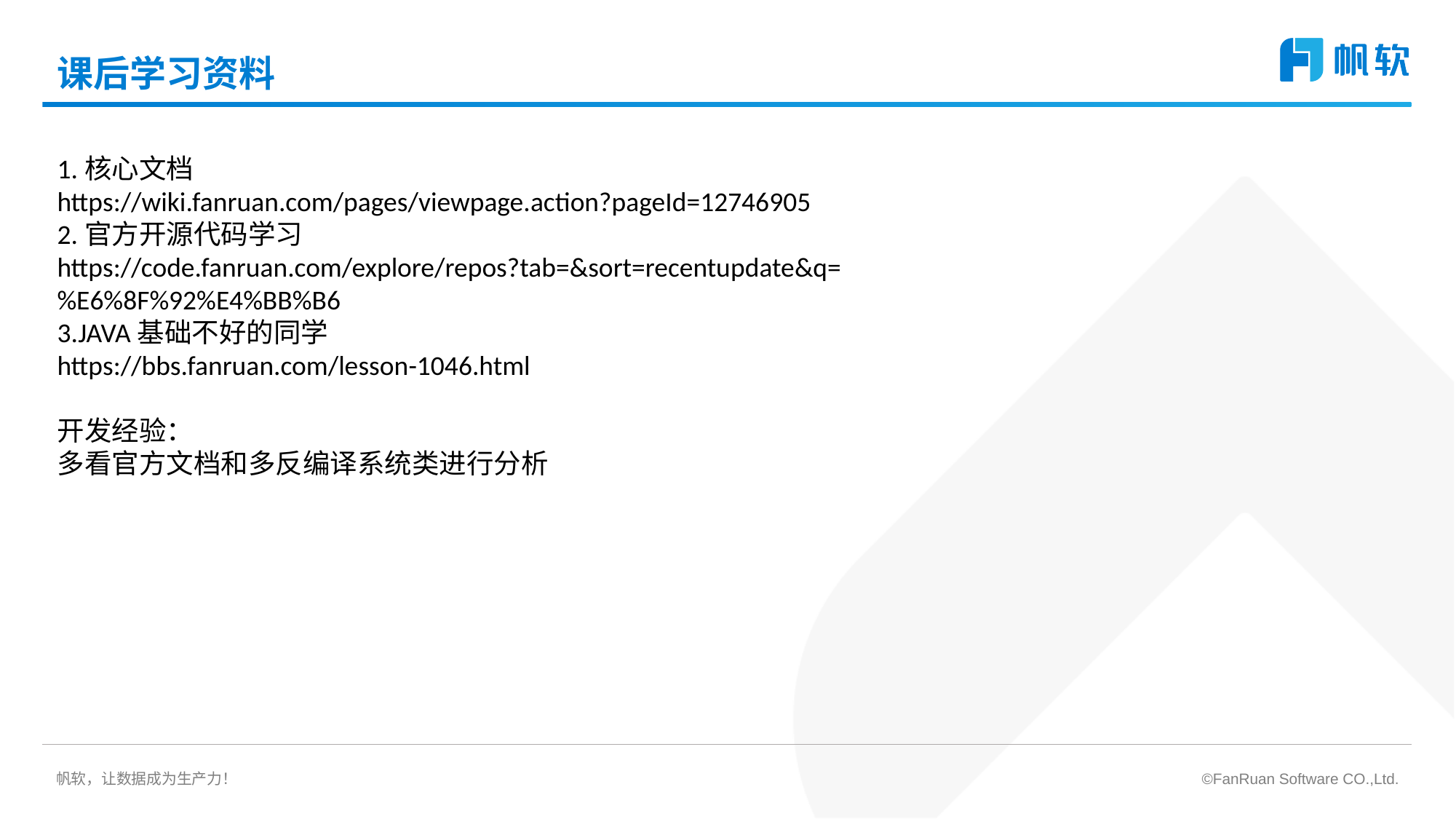

# 课后学习资料
1.核心文档
https://wiki.fanruan.com/pages/viewpage.action?pageId=12746905
2.官方开源代码学习
https://code.fanruan.com/explore/repos?tab=&sort=recentupdate&q=%E6%8F%92%E4%BB%B6
3.JAVA基础不好的同学
https://bbs.fanruan.com/lesson-1046.html

开发经验：
多看官方文档和多反编译系统类进行分析